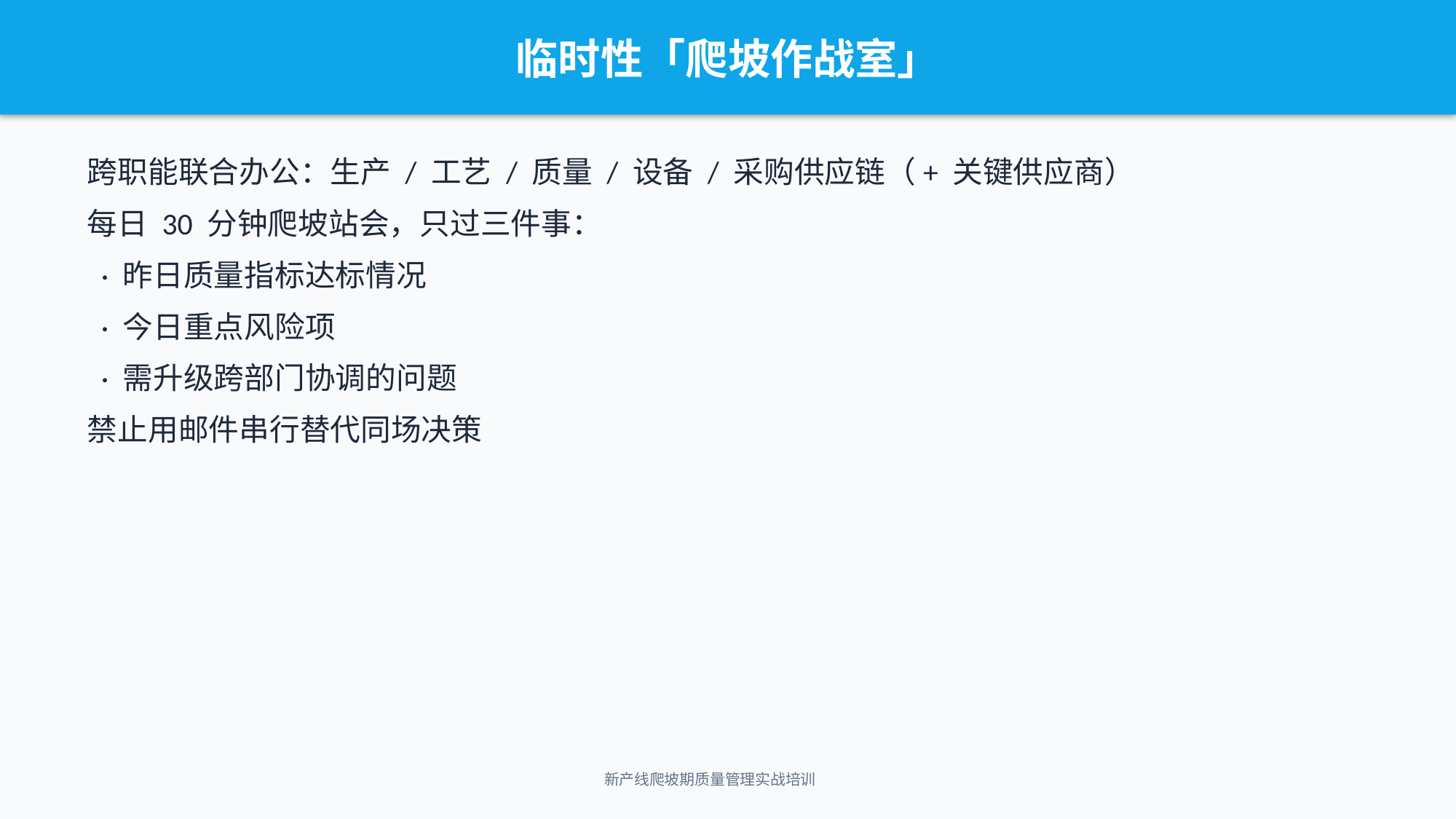

临时性「爬坡作战室」
跨职能联合办公：生产 / 工艺 / 质量 / 设备 / 采购供应链（+ 关键供应商）
每日 30 分钟爬坡站会，只过三件事：
  · 昨日质量指标达标情况
  · 今日重点风险项
  · 需升级跨部门协调的问题
禁止用邮件串行替代同场决策
新产线爬坡期质量管理实战培训